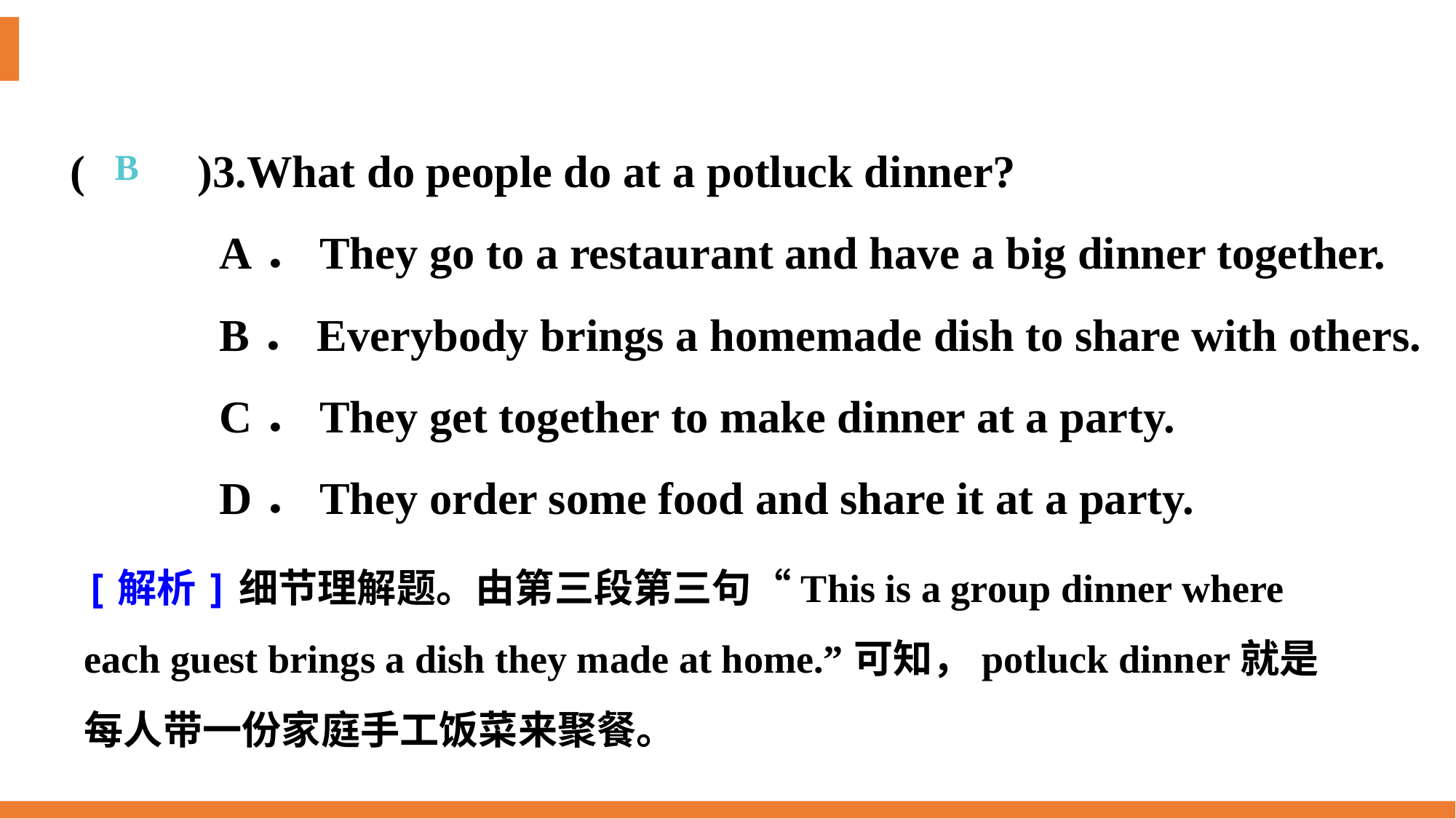

(　　)3.What do people do at a potluck dinner?
A．They go to a restaurant and have a big dinner together.
B．Everybody brings a home­made dish to share with others.
C．They get together to make dinner at a party.
D．They order some food and share it at a party.
B
[解析]细节理解题。由第三段第三句“This is a group dinner where each guest brings a dish they made at home.”可知，potluck dinner就是每人带一份家庭手工饭菜来聚餐。